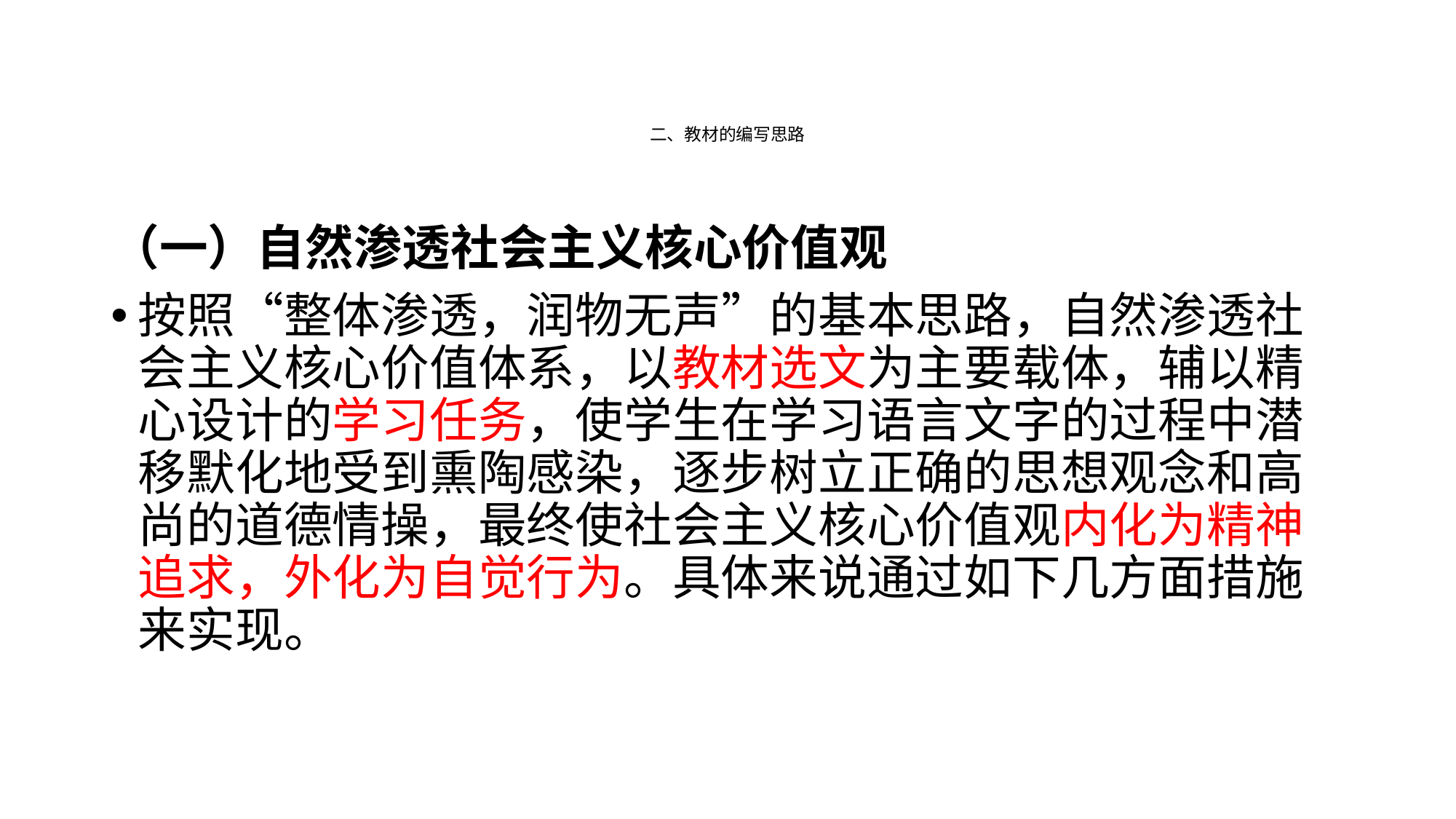

# 二、教材的编写思路
（一）自然渗透社会主义核心价值观
按照“整体渗透，润物无声”的基本思路，自然渗透社会主义核心价值体系，以教材选文为主要载体，辅以精心设计的学习任务，使学生在学习语言文字的过程中潜移默化地受到熏陶感染，逐步树立正确的思想观念和高尚的道德情操，最终使社会主义核心价值观内化为精神追求，外化为自觉行为。具体来说通过如下几方面措施来实现。